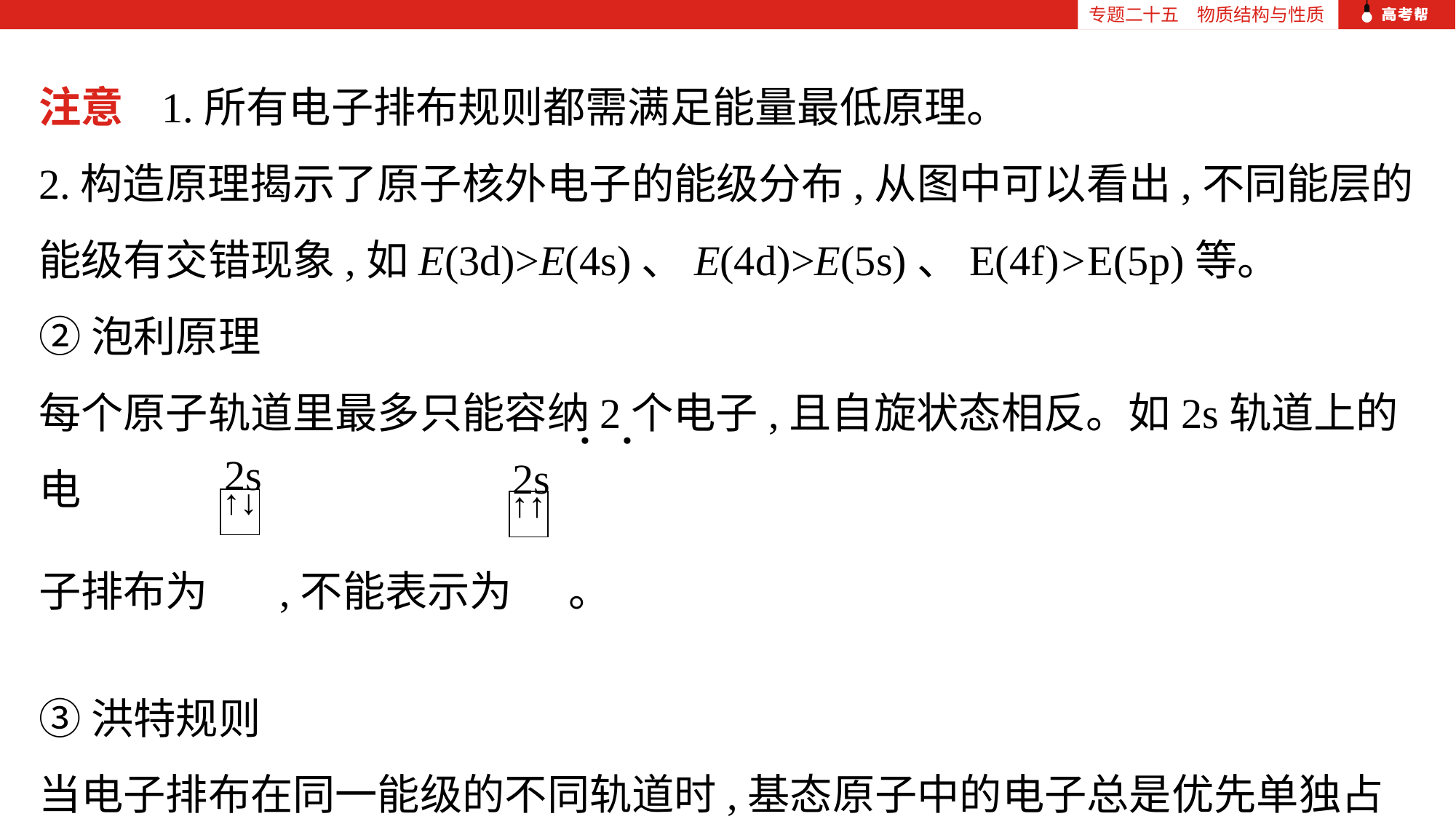

专题二十五　物质结构与性质
注意   1.所有电子排布规则都需满足能量最低原理。
2.构造原理揭示了原子核外电子的能级分布,从图中可以看出,不同能层的能级有交错现象,如E(3d)>E(4s)、E(4d)>E(5s)、E(4f)>E(5p)等。
②泡利原理
每个原子轨道里最多只能容纳2个电子,且自旋状态相反。如2s轨道上的电

子排布为　  ,不能表示为      。

③洪特规则
当电子排布在同一能级的不同轨道时,基态原子中的电子总是优先单独占据
．．
2s
2s
| ↑↓ |
| --- |
| ↑↑ |
| --- |